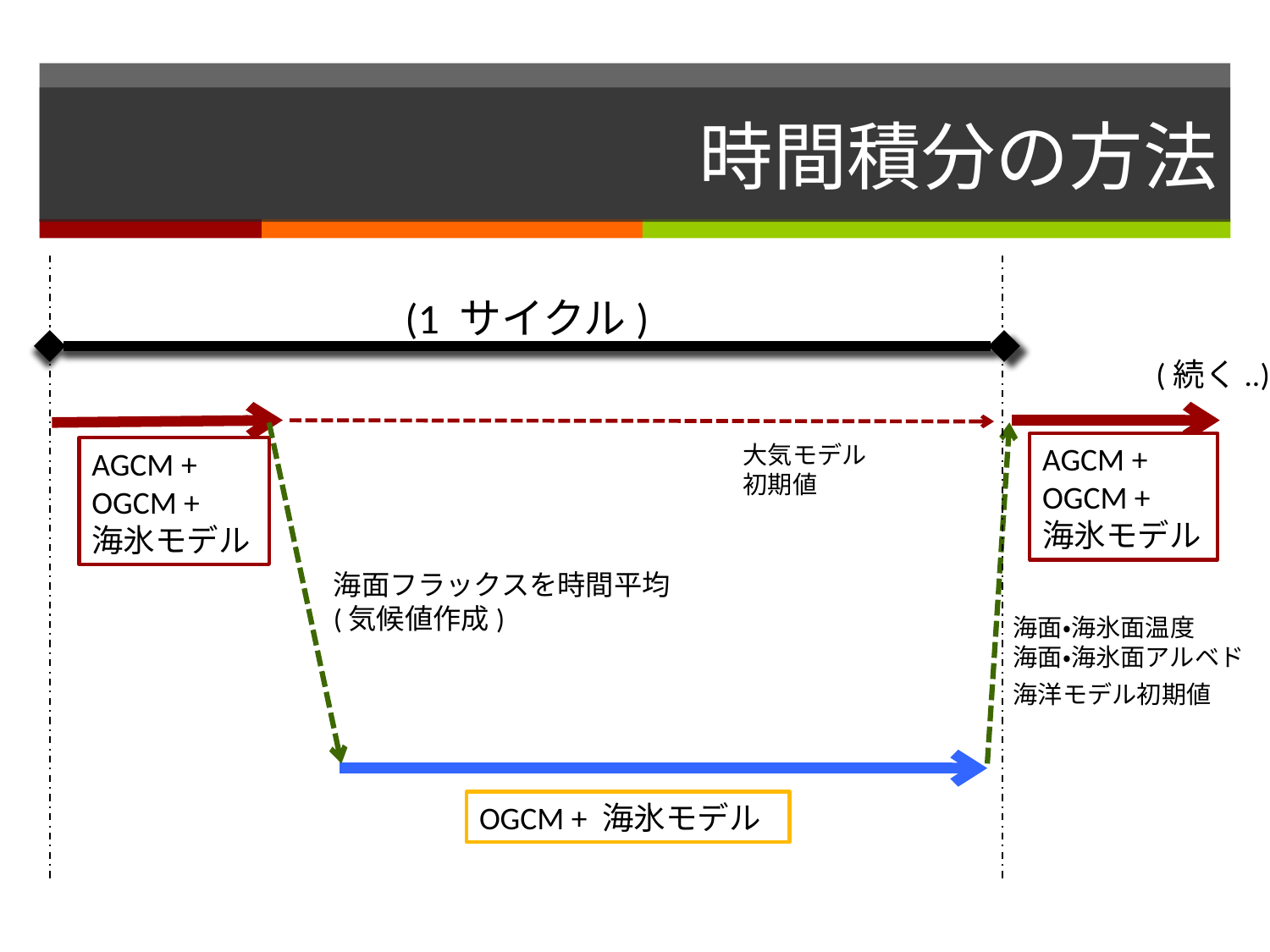

# 時間積分の方法
(1 サイクル)

(続く..)
大気モデル
初期値
AGCM +
OGCM +
海氷モデル
AGCM +
OGCM +
海氷モデル
海面フラックスを時間平均
(気候値作成)
海面・海氷面温度
海面・海氷面アルベド
海洋モデル初期値

OGCM + 海氷モデル